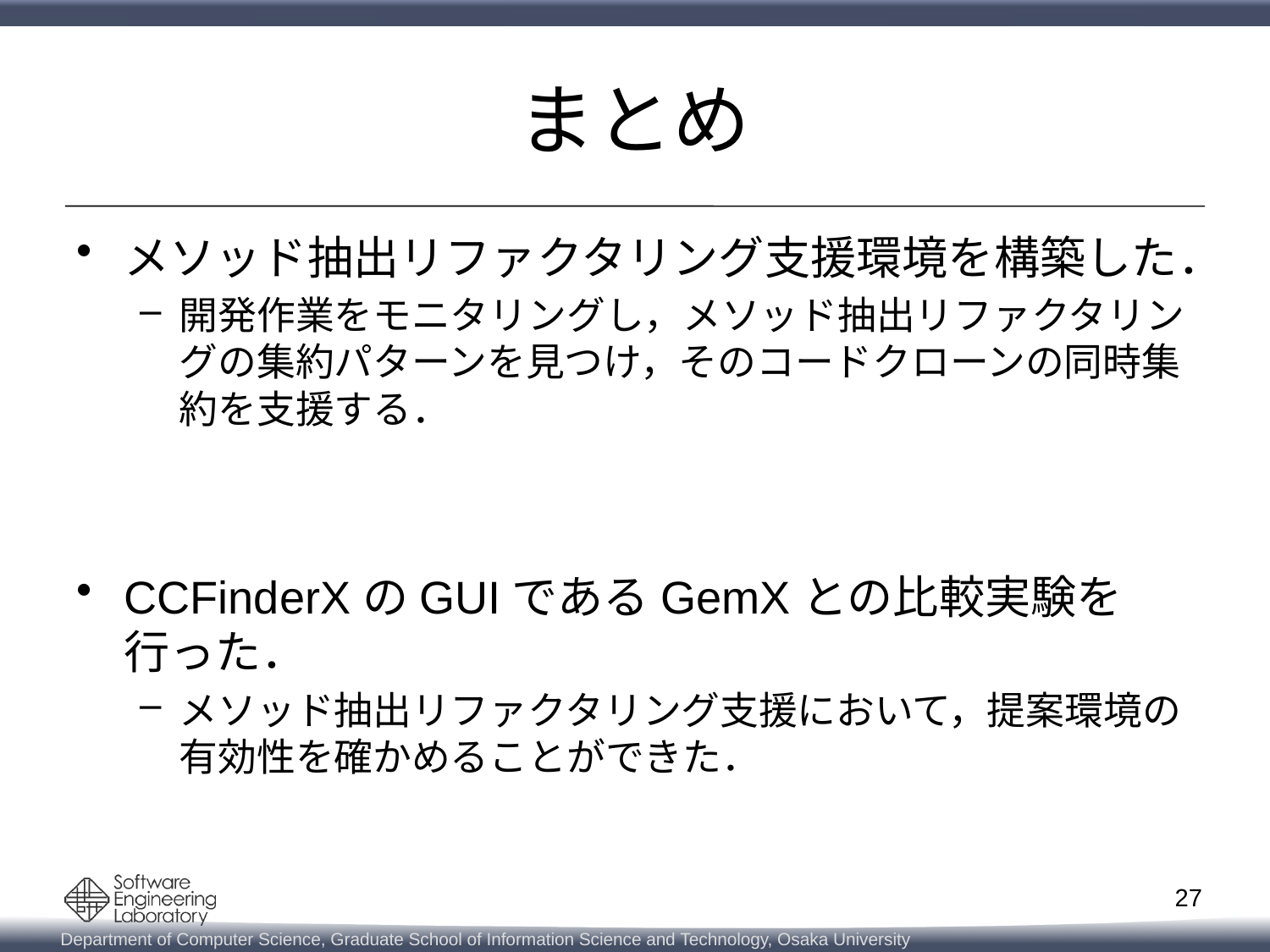

# まとめ
メソッド抽出リファクタリング支援環境を構築した．
開発作業をモニタリングし，メソッド抽出リファクタリングの集約パターンを見つけ，そのコードクローンの同時集約を支援する．

CCFinderXのGUIであるGemXとの比較実験を行った．
メソッド抽出リファクタリング支援において，提案環境の有効性を確かめることができた．

27